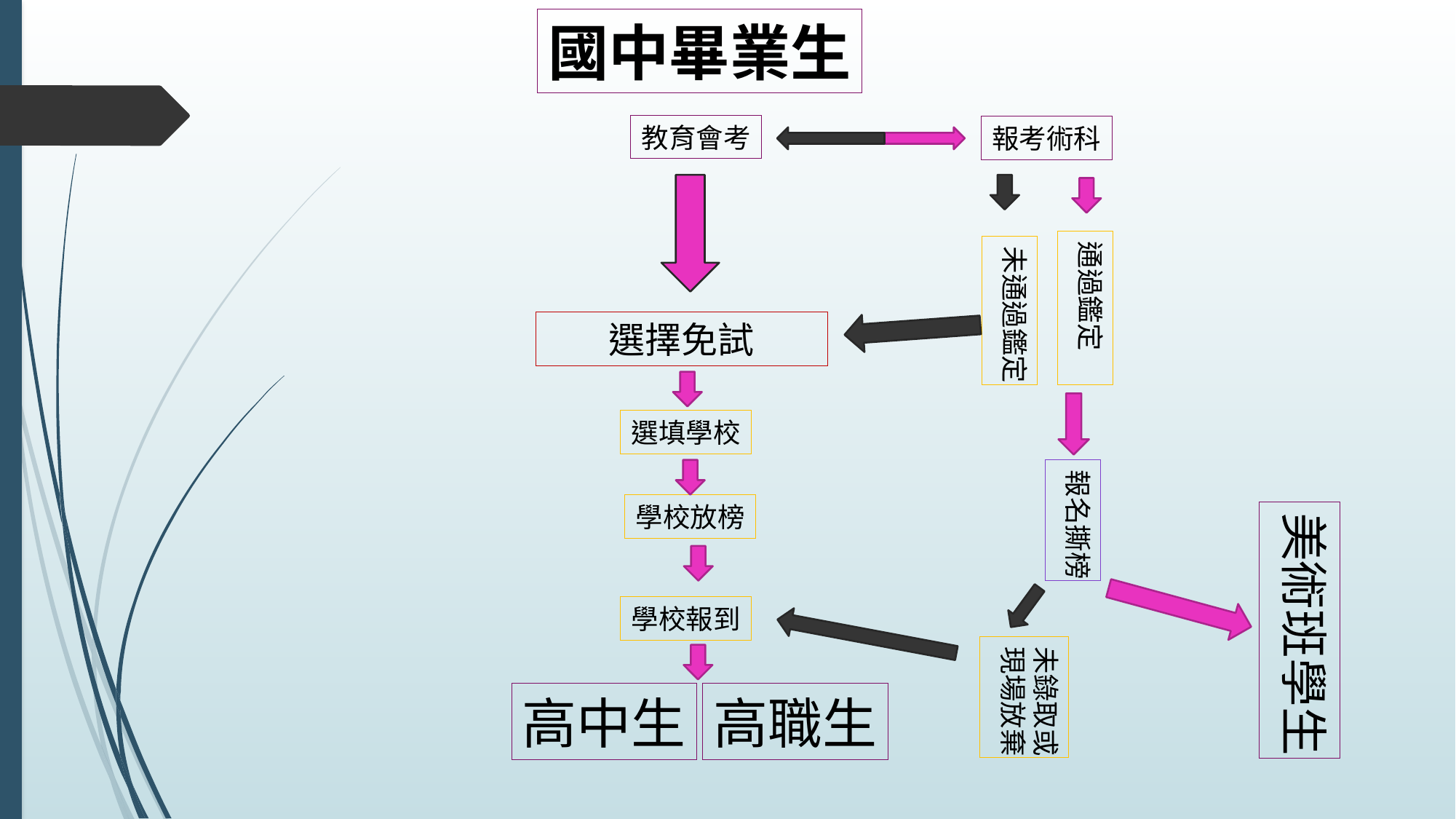

國中畢業生
教育會考
報考術科

通過鑑定
未通過鑑定

選擇免試

選填學校
報名撕榜

學校放榜
美術班學生

學校報到
未錄取或
現場放棄

高中生
高職生